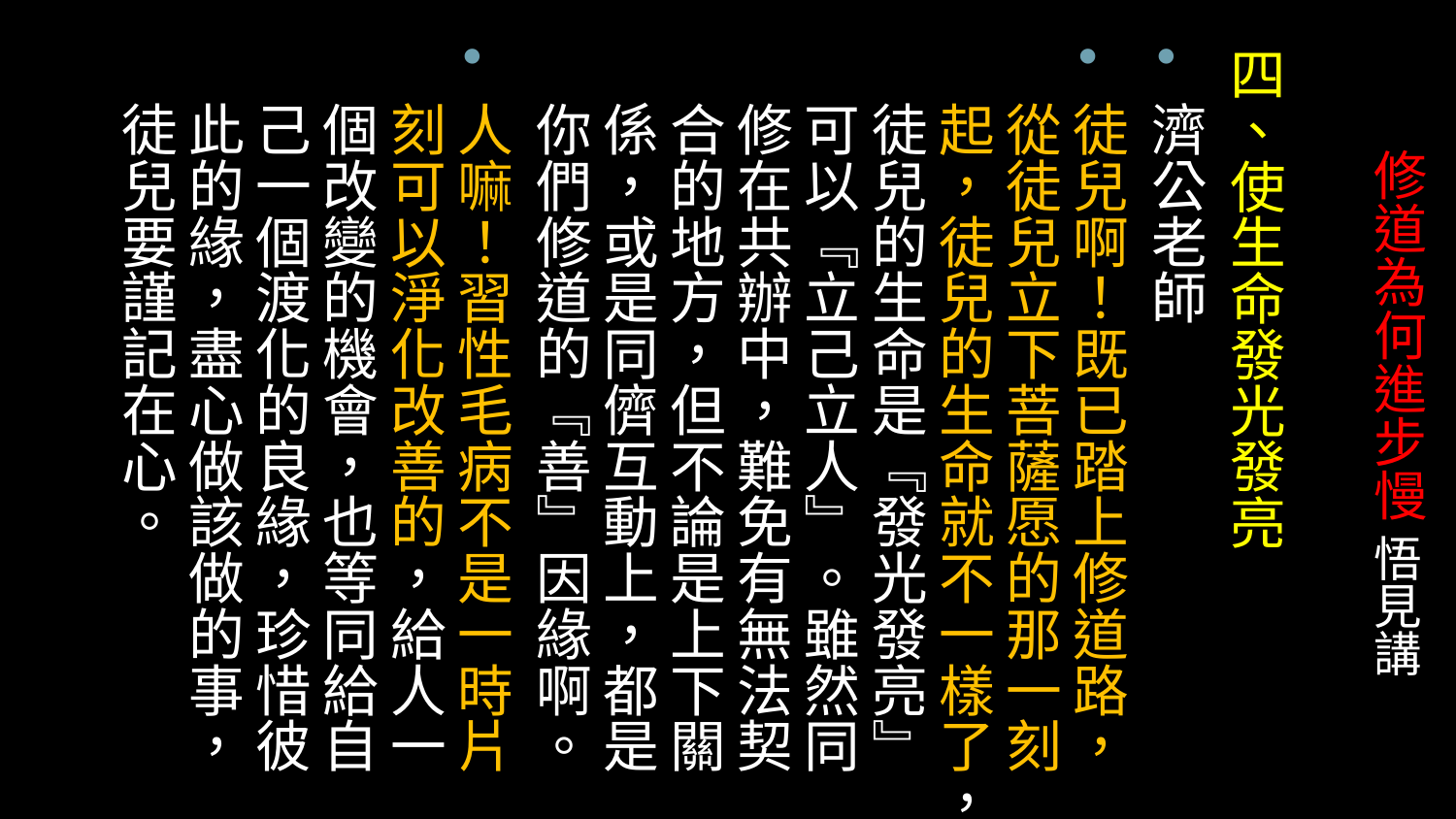

四、使生命發光發亮
濟公老師
徒兒啊！既已踏上修道路，從徒兒立下菩薩愿的那一刻起，徒兒的生命就不一樣了，徒兒的生命是『發光發亮』可以『立己立人』。雖然同修在共辦中，難免有無法契合的地方，但不論是上下關係，或是同儕互動上，都是你們修道的『善』因緣啊。
人嘛！習性毛病不是一時片刻可以淨化改善的，給人一個改變的機會，也等同給自己一個渡化的良緣，珍惜彼此的緣，盡心做該做的事，徒兒要謹記在心。

# 修道為何進步慢 悟見講